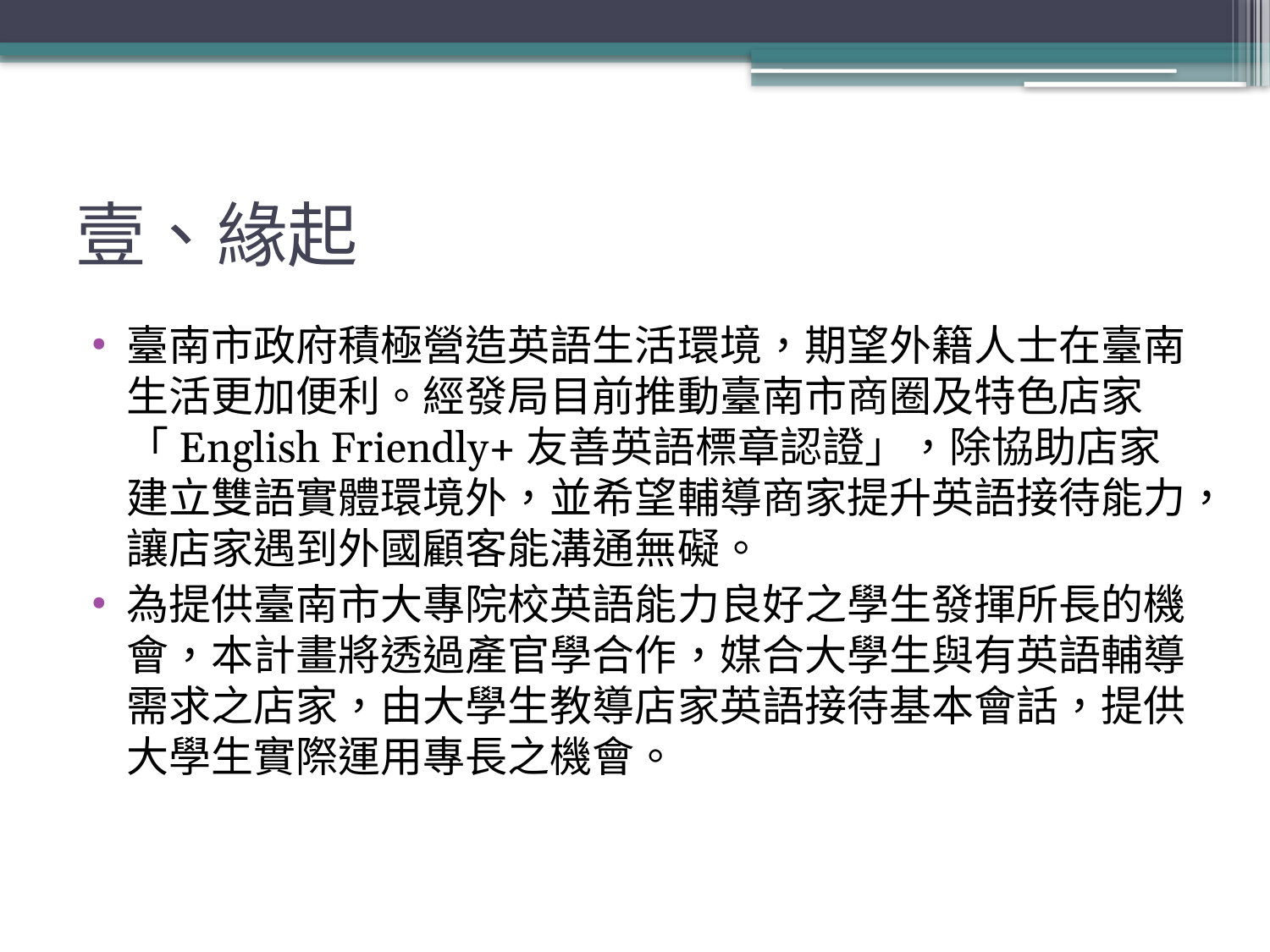

# 壹、緣起
臺南市政府積極營造英語生活環境，期望外籍人士在臺南生活更加便利。經發局目前推動臺南市商圈及特色店家「English Friendly+友善英語標章認證」，除協助店家建立雙語實體環境外，並希望輔導商家提升英語接待能力，讓店家遇到外國顧客能溝通無礙。
為提供臺南市大專院校英語能力良好之學生發揮所長的機會，本計畫將透過產官學合作，媒合大學生與有英語輔導需求之店家，由大學生教導店家英語接待基本會話，提供大學生實際運用專長之機會。